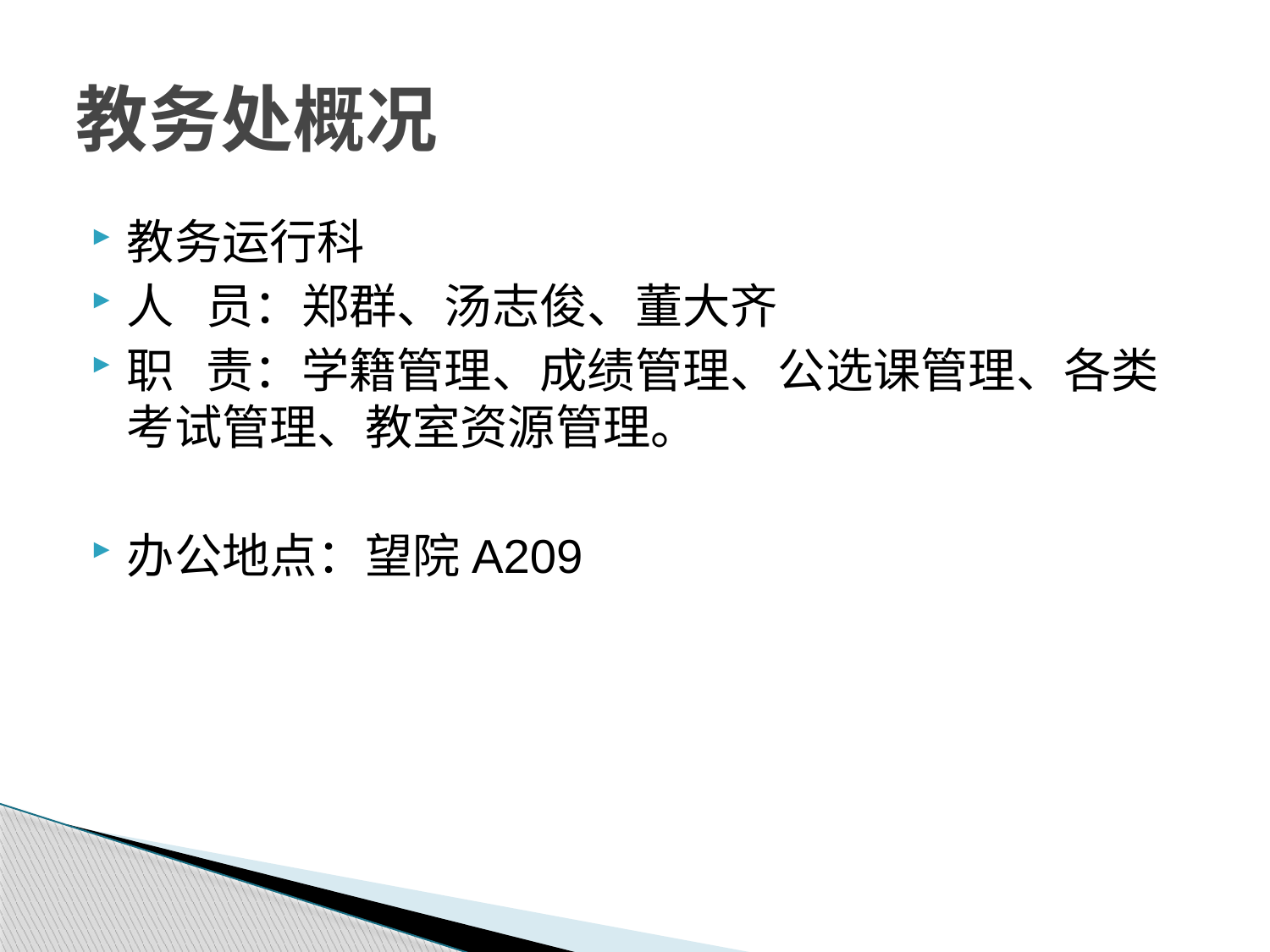

# 教务处概况
教务运行科
人   员：郑群、汤志俊、董大齐
职   责：学籍管理、成绩管理、公选课管理、各类考试管理、教室资源管理。

办公地点：望院A209